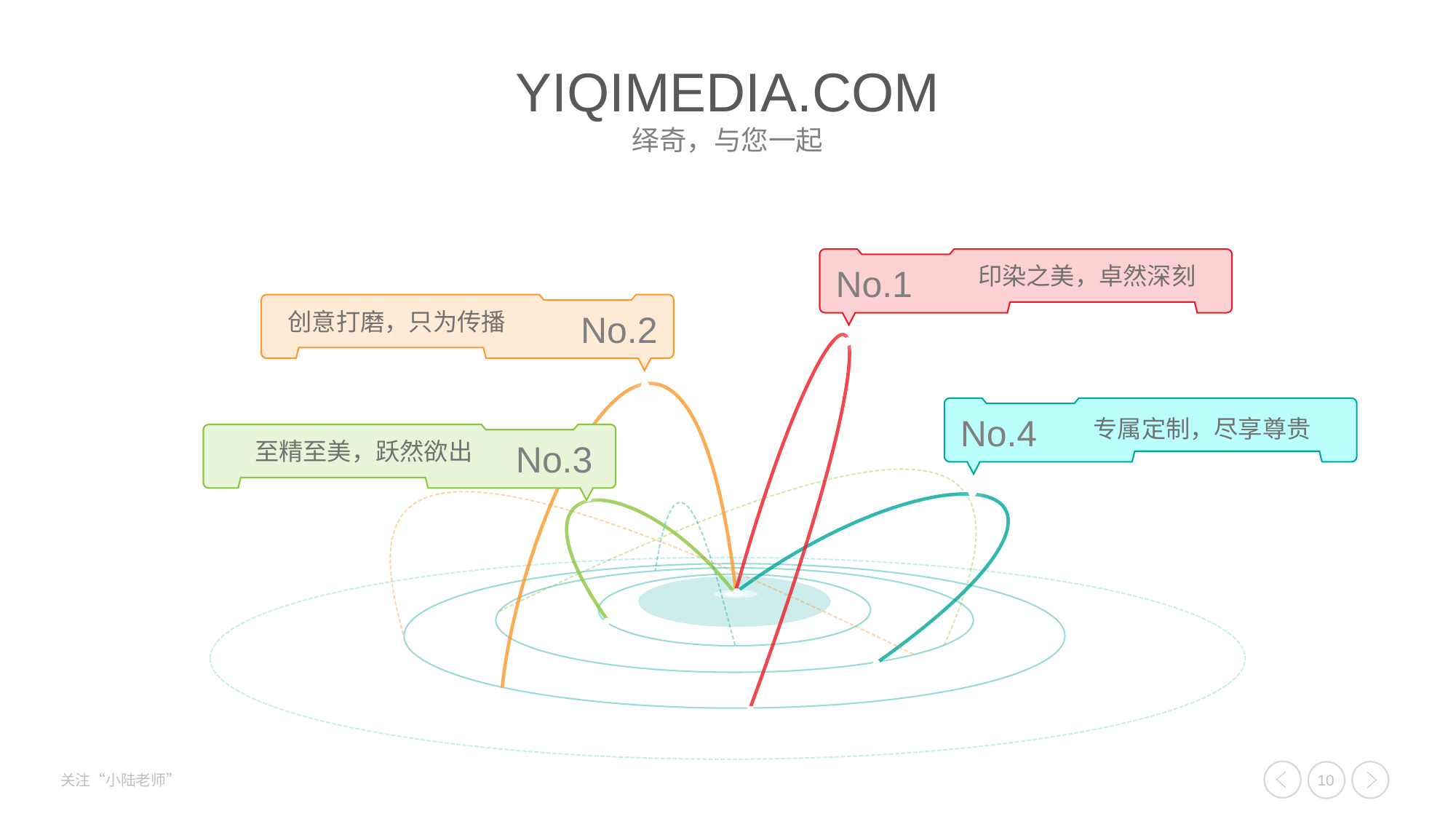

品牌全案
缜密推演，专业信服

No.1
印染之美，卓然深刻

No.2
创意打磨，只为传播

No.4
专属定制，尽享尊贵

至精至美，跃然欲出
No.3